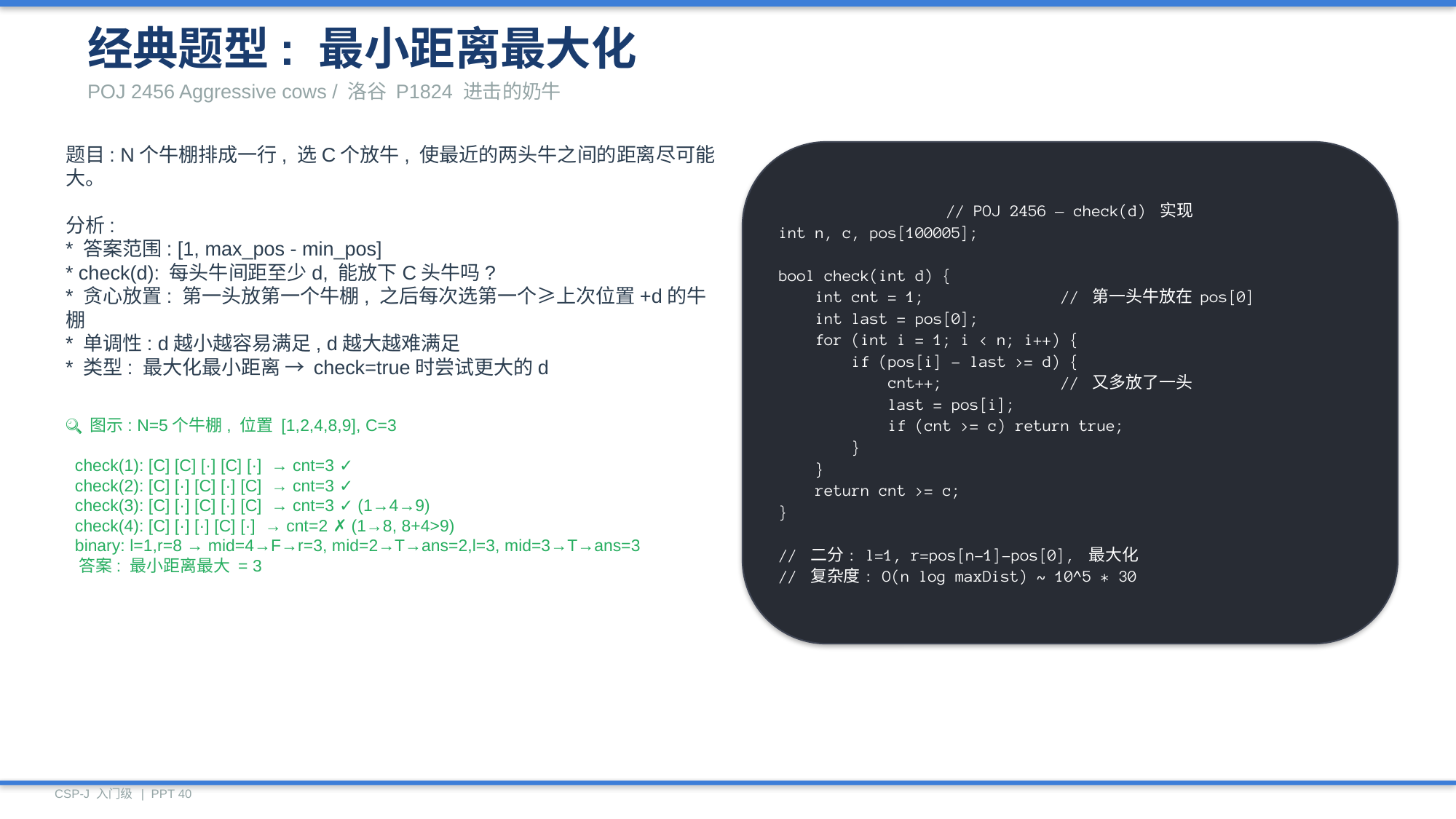

经典题型: 最小距离最大化
POJ 2456 Aggressive cows / 洛谷 P1824 进击的奶牛
题目: N个牛棚排成一行, 选C个放牛, 使最近的两头牛之间的距离尽可能大。
分析:
* 答案范围: [1, max_pos - min_pos]
* check(d): 每头牛间距至少d, 能放下C头牛吗?
* 贪心放置: 第一头放第一个牛棚, 之后每次选第一个≥上次位置+d的牛棚
* 单调性: d越小越容易满足, d越大越难满足
* 类型: 最大化最小距离 → check=true时尝试更大的d
// POJ 2456 — check(d) 实现
int n, c, pos[100005];

bool check(int d) {
    int cnt = 1;               // 第一头牛放在 pos[0]
    int last = pos[0];
    for (int i = 1; i < n; i++) {
        if (pos[i] - last >= d) {
            cnt++;             // 又多放了一头
            last = pos[i];
            if (cnt >= c) return true;
        }
    }
    return cnt >= c;
}

// 二分: l=1, r=pos[n-1]-pos[0], 最大化
// 复杂度: O(n log maxDist) ~ 10^5 * 30
🔍 图示: N=5个牛棚, 位置 [1,2,4,8,9], C=3
  check(1): [C] [C] [·] [C] [·]  → cnt=3 ✓
  check(2): [C] [·] [C] [·] [C]  → cnt=3 ✓
  check(3): [C] [·] [C] [·] [C]  → cnt=3 ✓ (1→4→9)
  check(4): [C] [·] [·] [C] [·]  → cnt=2 ✗ (1→8, 8+4>9)
  binary: l=1,r=8 → mid=4→F→r=3, mid=2→T→ans=2,l=3, mid=3→T→ans=3
  答案: 最小距离最大 = 3

CSP-J 入门级  |  PPT 40